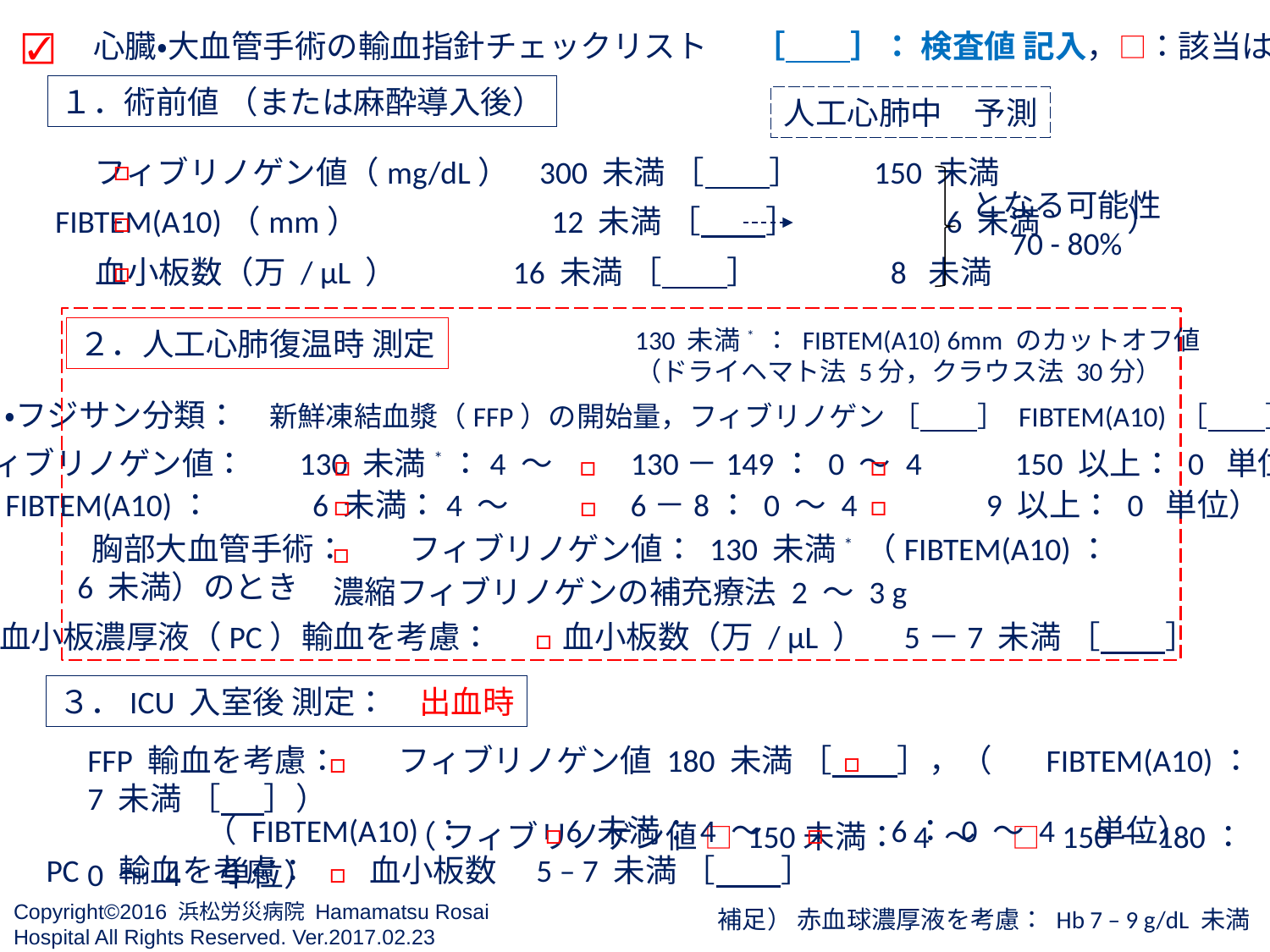

☑　心臓・大血管手術の輸血指針チェックリスト 　 ［         ］： 検査値 記入，□：該当は✓
１．術前値 （または麻酔導入後）
人工心肺中　予測
□
フィブリノゲン値（mg/dL）   300 未満 ［         ］         150 未満

となる可能性
　70 - 80%
（　　　　　　　　　　　　　　　　　　　　　　　　　　　　　　 　　　　　　　　）
FIBTEM(A10)（mm）	               12 未満 ［         ］　　　　  6 未満
□
血小板数（万 / μL ）               16 未満 ［         ］　　　    8  未満
□

130 未満* ： FIBTEM(A10) 6mm のカットオフ値
（ドライヘマト法 5分，クラウス法 30分）
２．人工心肺復温時 測定
・フジサン分類：　新鮮凍結血漿（FFP）の開始量，フィブリノゲン ［         ］ FIBTEM(A10) ［         ］
フィブリノゲン値：　  130 未満*：4 ～　　 130－149： 0 ～ 4　　  150 以上： 0  単位
□
□
□
（FIBTEM(A10)：             6 未満：4 ～　　       6－8： 0 ～ 4　　       9 以上： 0  単位）
□
□
□
 胸部大血管手術：　　フィブリノゲン値： 130 未満* （FIBTEM(A10)： 6 未満）のとき
□
濃縮フィブリノゲンの補充療法 2 ～ 3 g
・血小板濃厚液（PC）輸血を考慮：　　 血小板数（万 / μL ）　5－7 未満 ［         ］
□
３．ICU 入室後 測定：　出血時
FFP 輸血を考慮：　    フィブリノゲン値 180 未満 ［         ］，（　  FIBTEM(A10)： 7 未満 ［      ］）
　　　　　　　　　　（ フィブリノゲン値 □ 150未満： 4 ～     □  150－180： 0 ～ 4　単位）
□
□
（ FIBTEM(A10) ：             6 未満：4 ～　　        6： 0 ～ 4　単位）
□
□
PC　輸血を考慮：　    血小板数　5 – 7 未満 ［         ］
□
Copyright©2016 浜松労災病院 Hamamatsu Rosai Hospital All Rights Reserved. Ver.2017.02.23
補足） 赤血球濃厚液を考慮： Hb 7 – 9 g/dL 未満